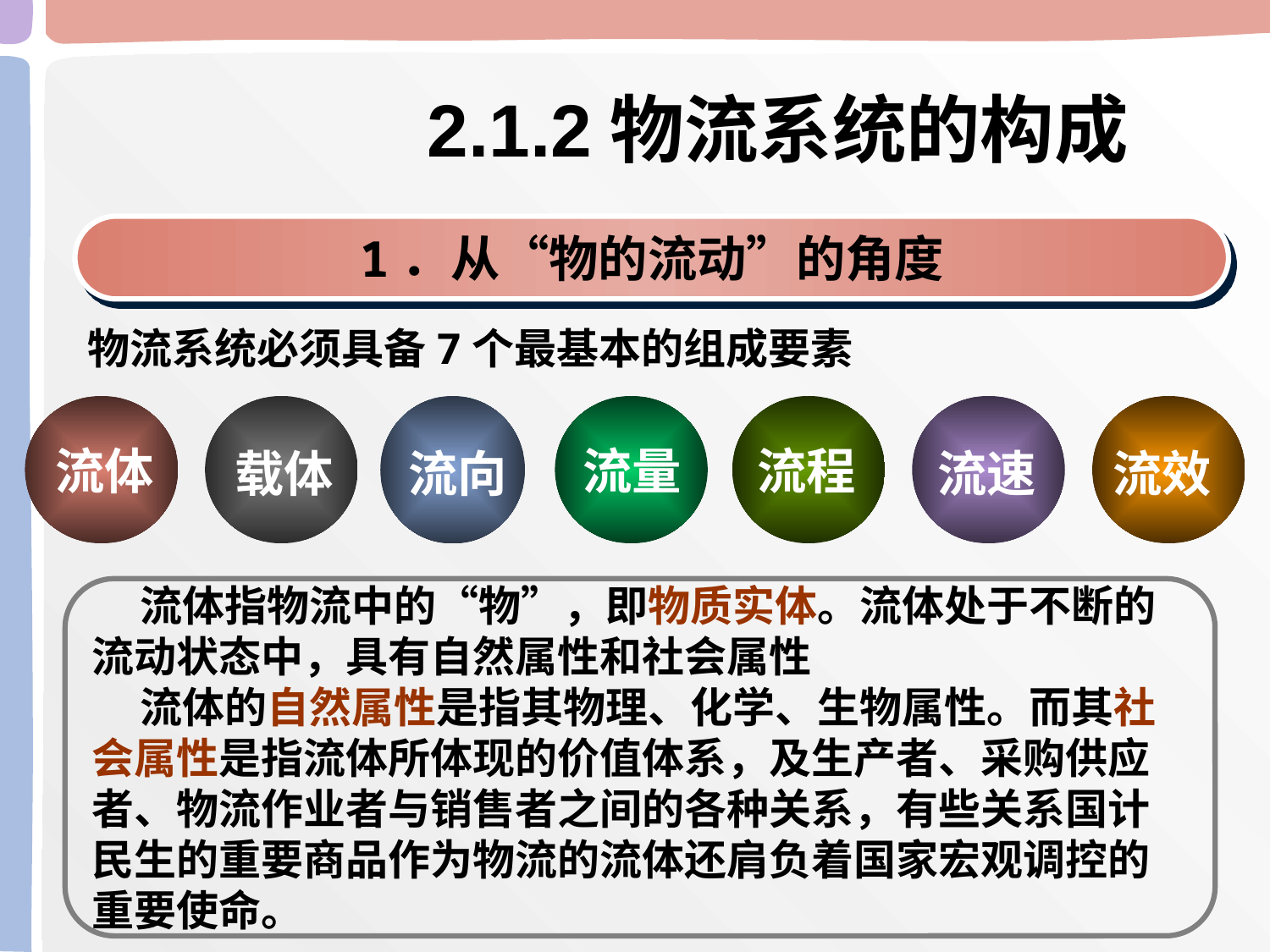

# 2.1.2物流系统的构成
1．从“物的流动”的角度
物流系统必须具备7个最基本的组成要素

流体

载体

流向

流量
流程
流速
流效
    流体指物流中的“物”，即物质实体。流体处于不断的流动状态中，具有自然属性和社会属性
    流体的自然属性是指其物理、化学、生物属性。而其社会属性是指流体所体现的价值体系，及生产者、采购供应者、物流作业者与销售者之间的各种关系，有些关系国计民生的重要商品作为物流的流体还肩负着国家宏观调控的重要使命。